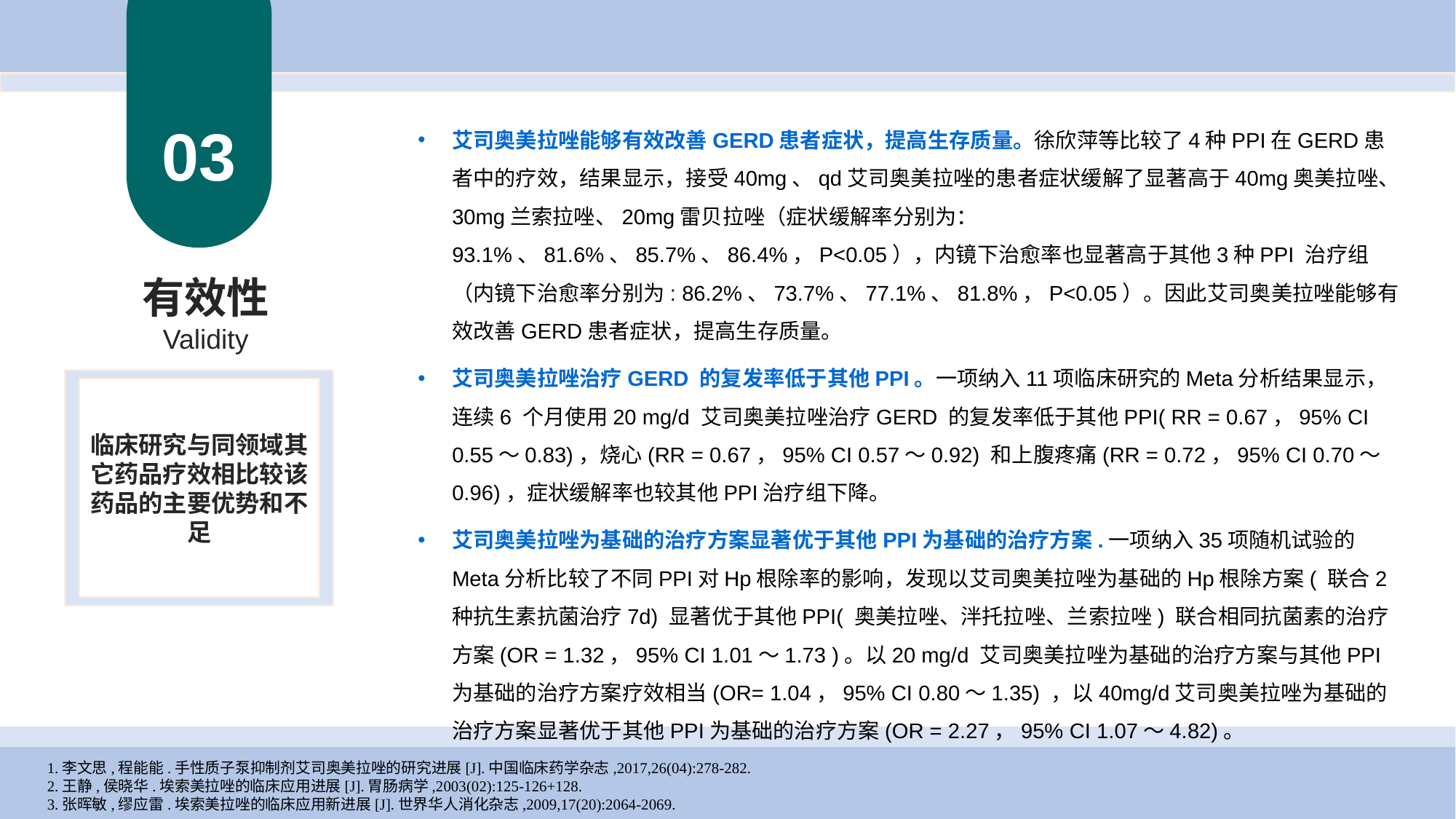

03
艾司奥美拉唑能够有效改善GERD患者症状，提高生存质量。徐欣萍等比较了4种PPI在GERD患者中的疗效，结果显示，接受40mg、qd艾司奥美拉唑的患者症状缓解了显著高于40mg奥美拉唑、30mg兰索拉唑、20mg雷贝拉唑（症状缓解率分别为：93.1%、81.6%、85.7%、86.4%，P<0.05），内镜下治愈率也显著高于其他3种PPI 治疗组（内镜下治愈率分别为: 86.2%、73.7%、77.1%、81.8%，P<0.05）。因此艾司奥美拉唑能够有效改善GERD患者症状，提高生存质量。
艾司奥美拉唑治疗GERD 的复发率低于其他PPI。一项纳入11项临床研究的Meta分析结果显示，连续6 个月使用20 mg/d 艾司奥美拉唑治疗GERD 的复发率低于其他PPI( RR = 0.67，95% CI 0.55～0.83)，烧心(RR = 0.67，95% CI 0.57～0.92) 和上腹疼痛(RR = 0.72，95% CI 0.70～0.96)，症状缓解率也较其他PPI治疗组下降。
艾司奥美拉唑为基础的治疗方案显著优于其他PPI为基础的治疗方案.一项纳入35项随机试验的Meta分析比较了不同PPI对Hp根除率的影响，发现以艾司奥美拉唑为基础的Hp根除方案( 联合2种抗生素抗菌治疗7d) 显著优于其他PPI( 奥美拉唑、泮托拉唑、兰索拉唑) 联合相同抗菌素的治疗方案(OR = 1.32，95% CI 1.01～1.73 )。以20 mg/d 艾司奥美拉唑为基础的治疗方案与其他PPI为基础的治疗方案疗效相当(OR= 1.04，95% CI 0.80～1.35) ，以40mg/d艾司奥美拉唑为基础的治疗方案显著优于其他PPI为基础的治疗方案(OR = 2.27，95% CI 1.07～4.82)。
有效性
Validity

临床研究与同领域其它药品疗效相比较该药品的主要优势和不足
1.李文思,程能能.手性质子泵抑制剂艾司奥美拉唑的研究进展[J].中国临床药学杂志,2017,26(04):278-282.
2.王静,侯晓华.埃索美拉唑的临床应用进展[J].胃肠病学,2003(02):125-126+128.
3.张晖敏,缪应雷.埃索美拉唑的临床应用新进展[J].世界华人消化杂志,2009,17(20):2064-2069.
7